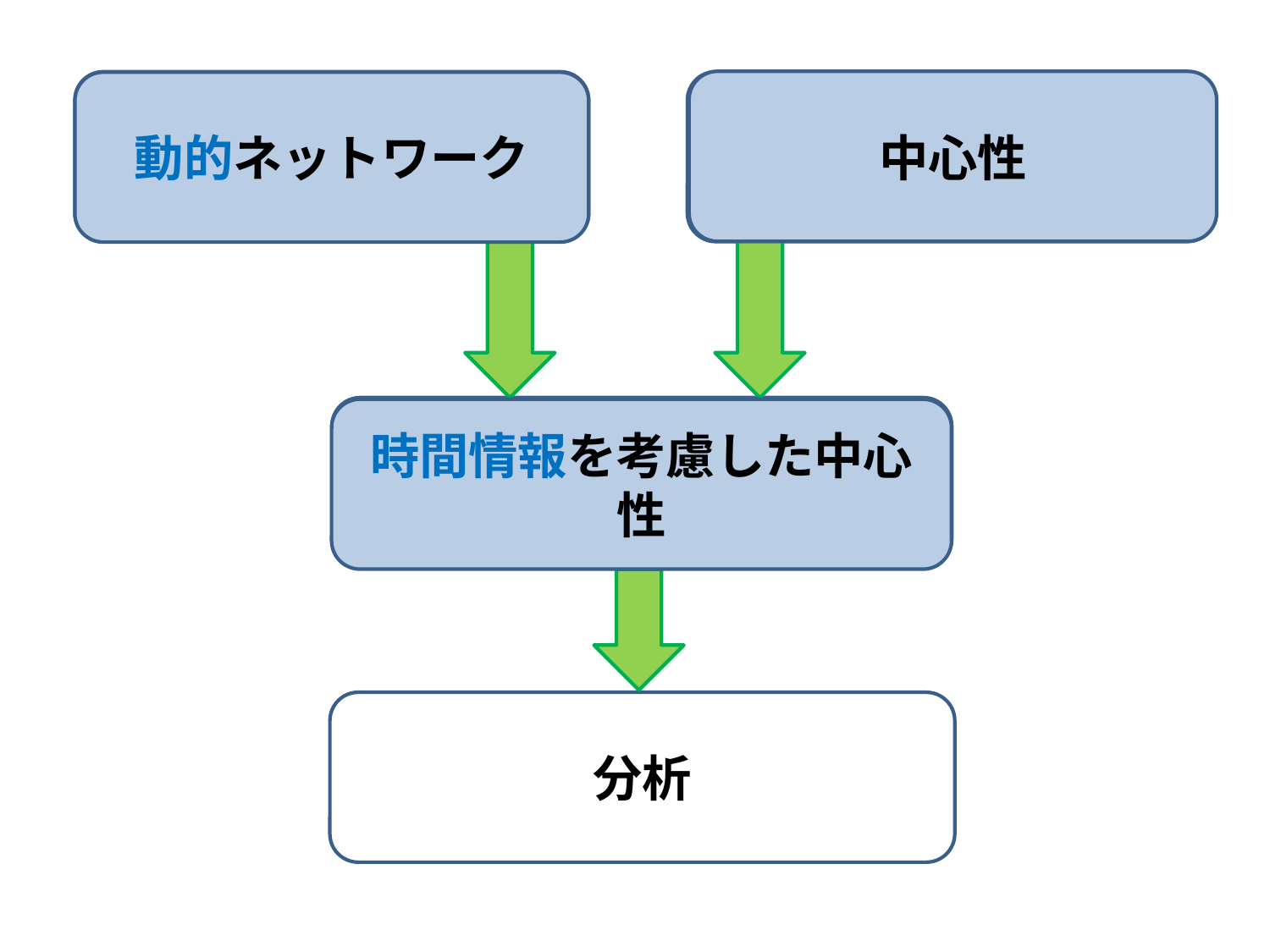

中心性
動的ネットワーク
中心性
動的ネットワーク

時間情報を考慮した中心性
時間情報を考慮した中心性

分析